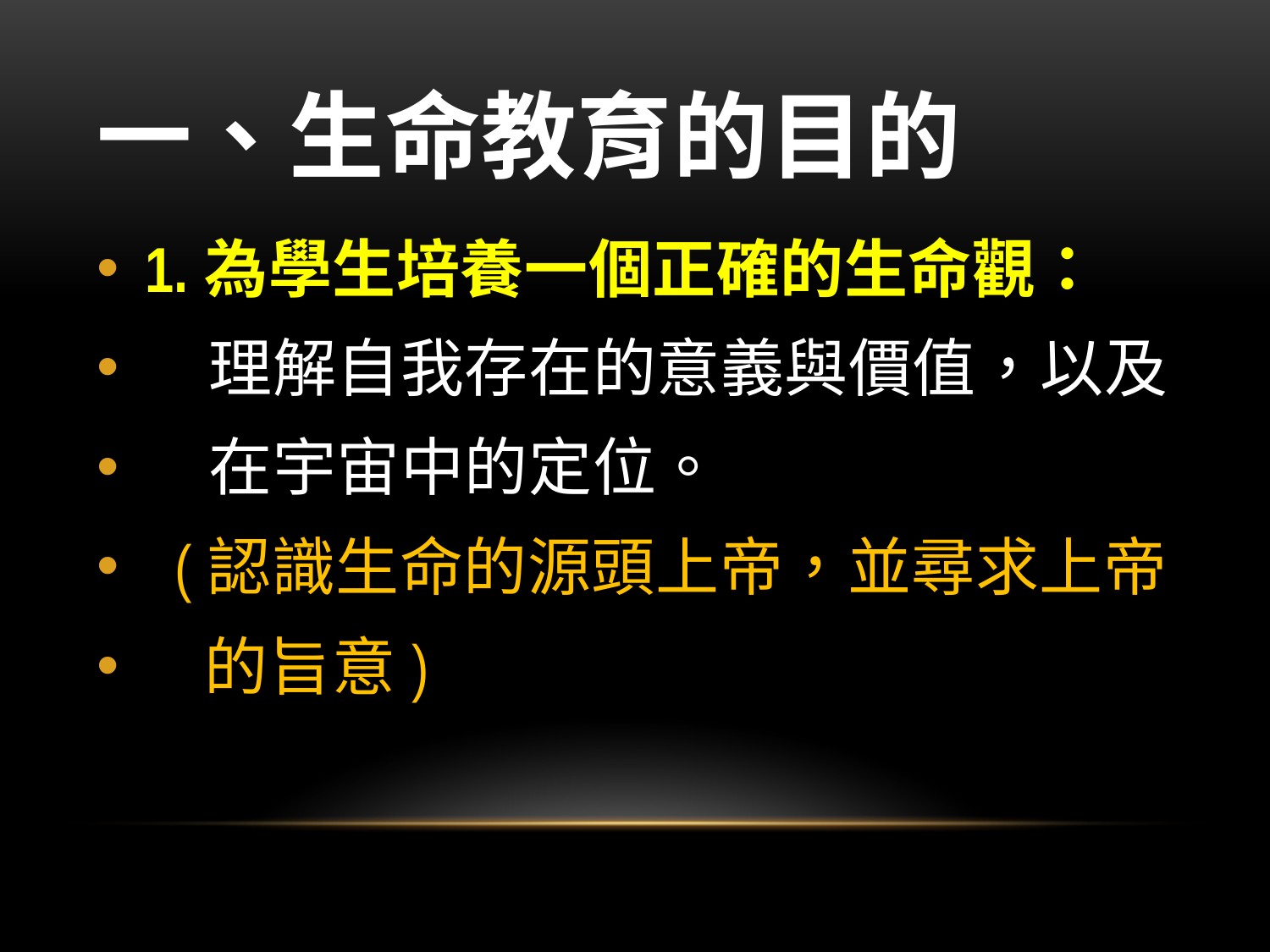

# 一、生命教育的目的
1.為學生培養一個正確的生命觀：
　理解自我存在的意義與價值，以及
　在宇宙中的定位。
  (認識生命的源頭上帝，並尋求上帝
   的旨意)